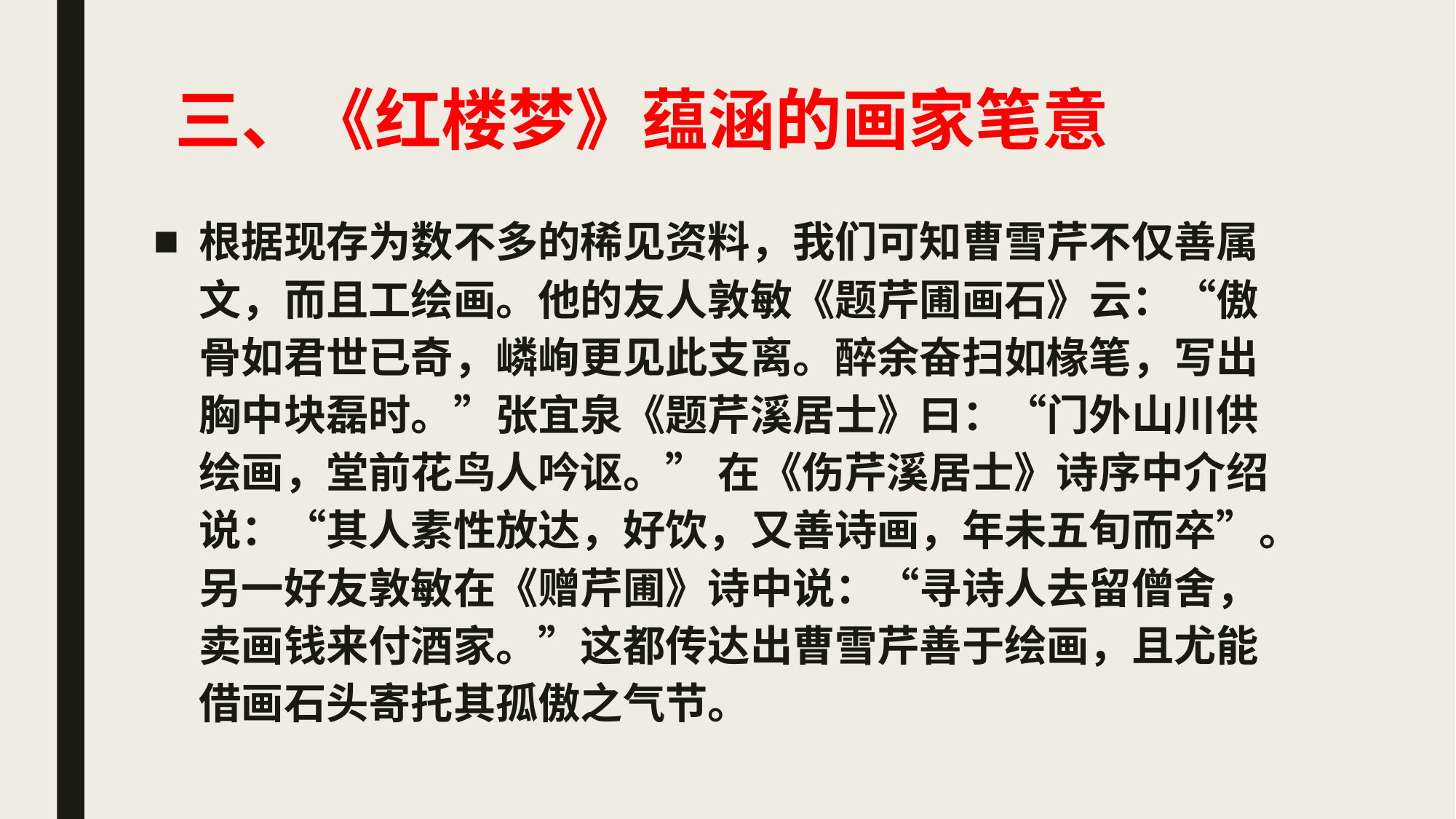

# 三、《红楼梦》蕴涵的画家笔意
根据现存为数不多的稀见资料，我们可知曹雪芹不仅善属文，而且工绘画。他的友人敦敏《题芹圃画石》云：“傲骨如君世已奇，嶙峋更见此支离。醉余奋扫如椽笔，写出胸中块磊时。”张宜泉《题芹溪居士》曰：“门外山川供绘画，堂前花鸟人吟讴。” 在《伤芹溪居士》诗序中介绍说：“其人素性放达，好饮，又善诗画，年未五旬而卒”。另一好友敦敏在《赠芹圃》诗中说：“寻诗人去留僧舍，卖画钱来付酒家。”这都传达出曹雪芹善于绘画，且尤能借画石头寄托其孤傲之气节。